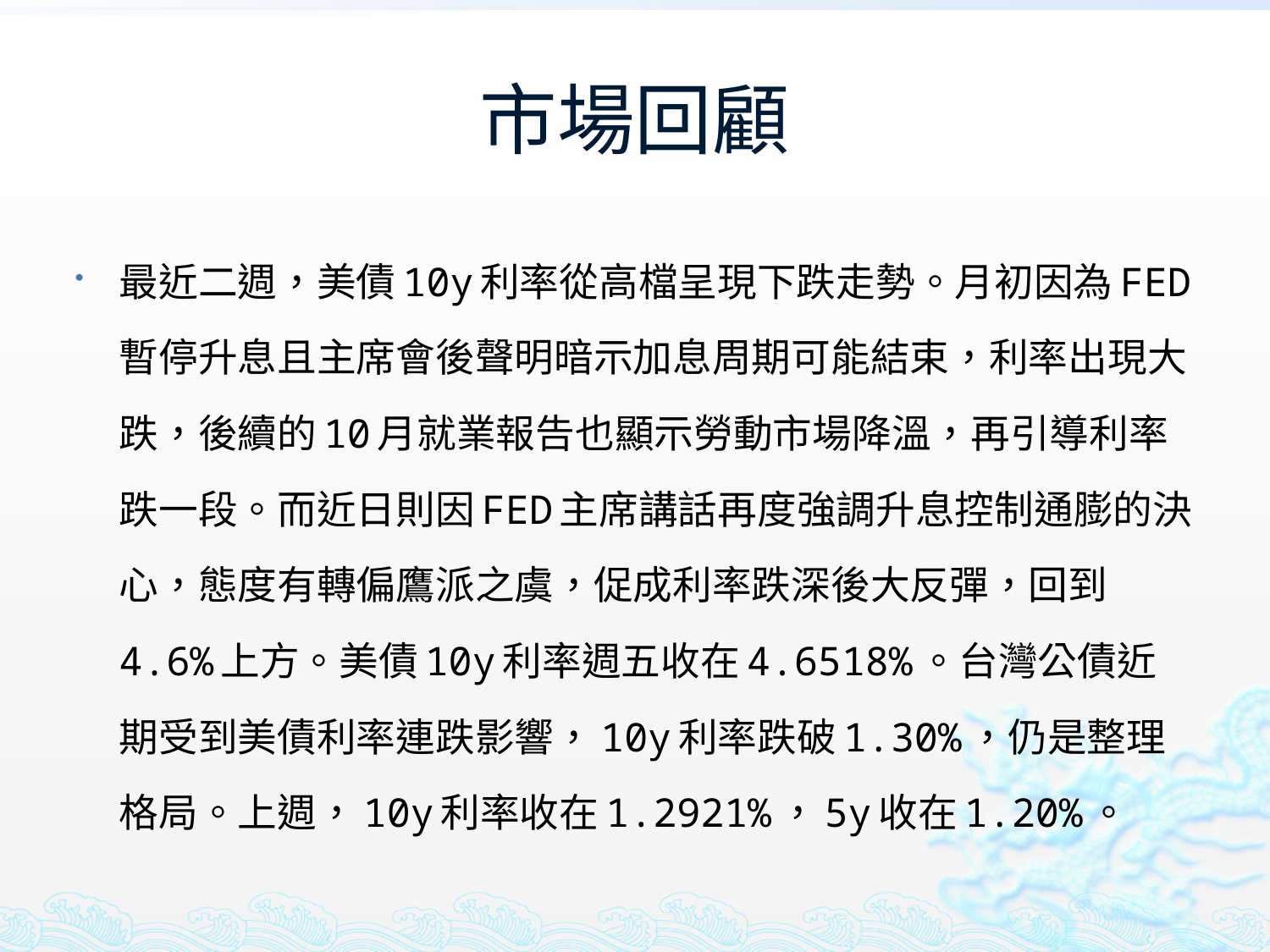

# 市場回顧
最近二週，美債10y利率從高檔呈現下跌走勢。月初因為FED暫停升息且主席會後聲明暗示加息周期可能結束，利率出現大跌，後續的10月就業報告也顯示勞動市場降溫，再引導利率跌一段。而近日則因FED主席講話再度強調升息控制通膨的決心，態度有轉偏鷹派之虞，促成利率跌深後大反彈，回到4.6%上方。美債10y利率週五收在4.6518%。台灣公債近期受到美債利率連跌影響，10y利率跌破1.30%，仍是整理格局。上週，10y利率收在1.2921%，5y收在1.20%。